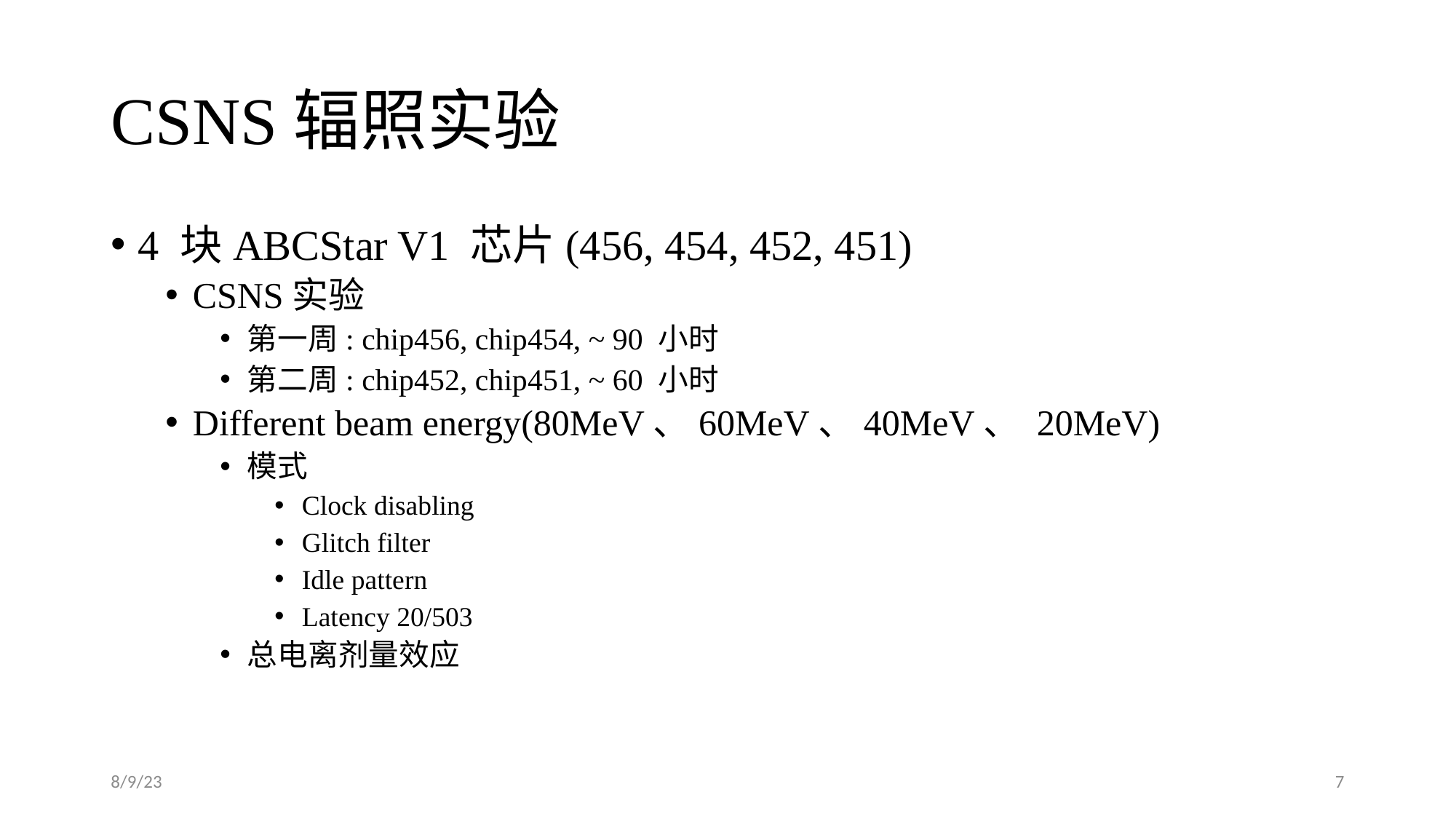

# CSNS辐照实验
4 块ABCStar V1 芯片(456, 454, 452, 451)
CSNS实验
第一周: chip456, chip454, ~ 90 小时
第二周: chip452, chip451, ~ 60 小时
Different beam energy(80MeV、60MeV、40MeV、 20MeV)
模式
Clock disabling
Glitch filter
Idle pattern
Latency 20/503
总电离剂量效应
8/9/23
7